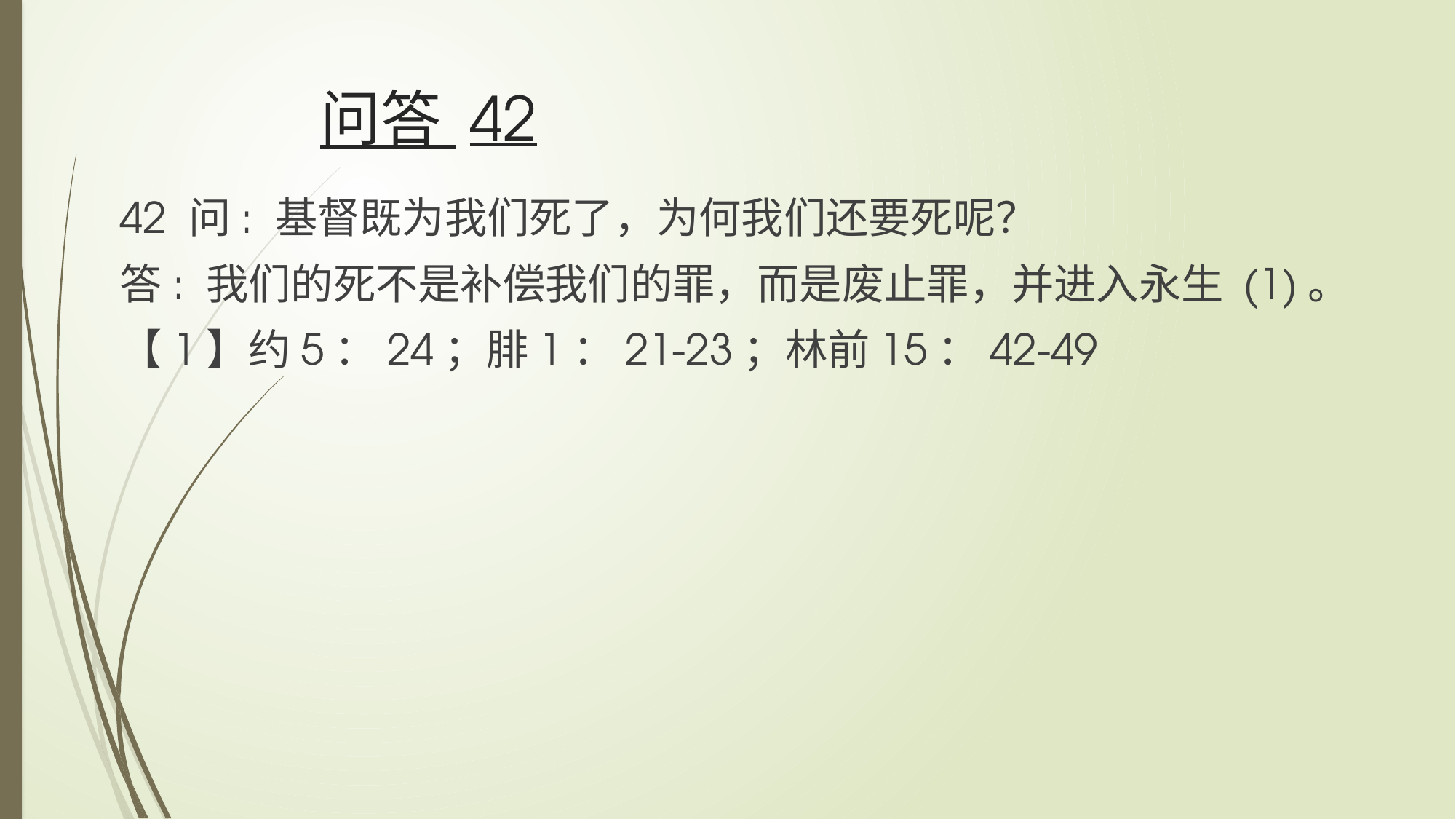

# 问答 42
42 问: 基督既为我们死了，为何我们还要死呢？
答: 我们的死不是补偿我们的罪，而是废止罪，并进入永生 (1)。
【1】约5：24；腓1：21-23；林前15：42-49